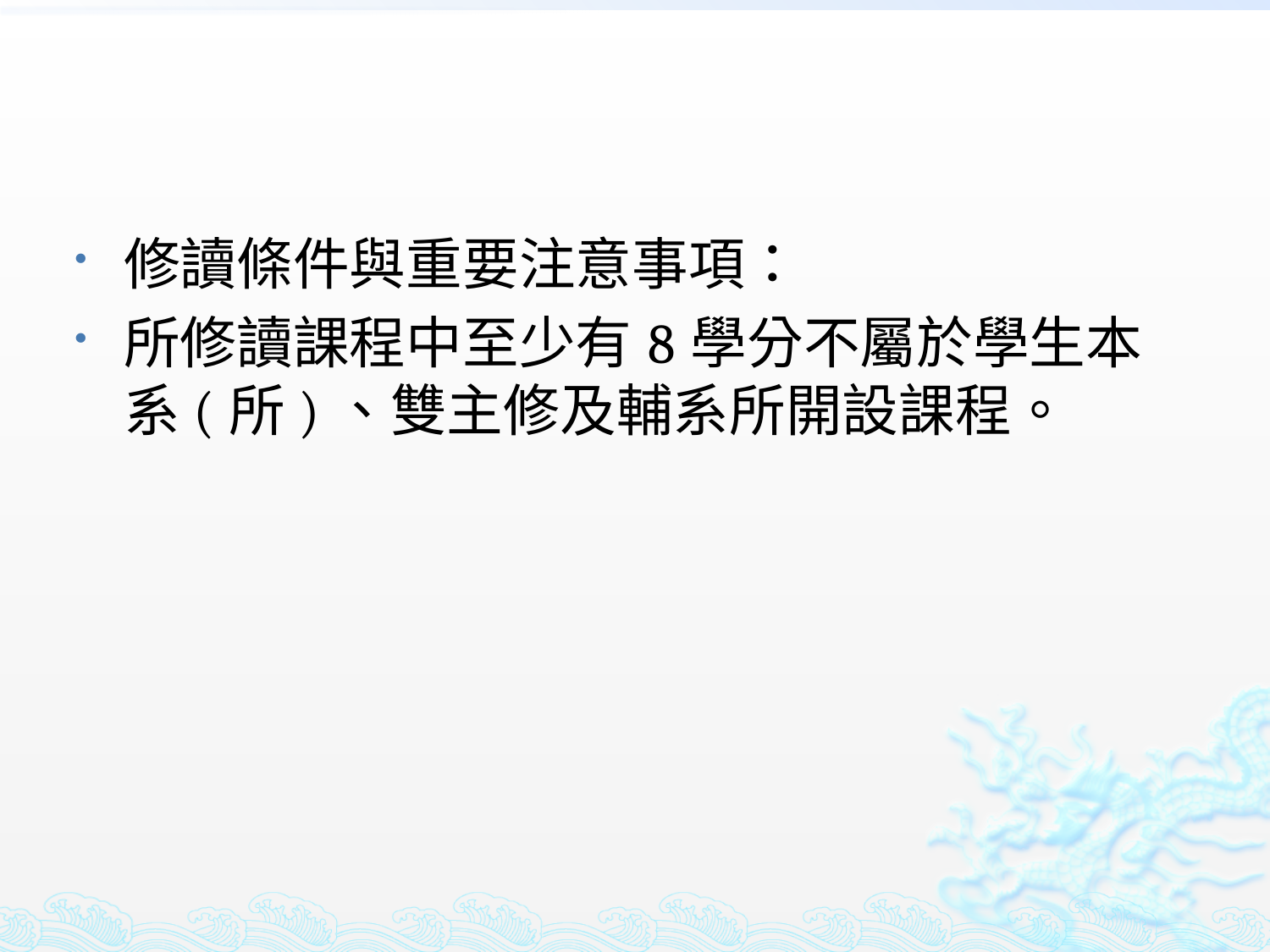

#
修讀條件與重要注意事項：
所修讀課程中至少有8學分不屬於學生本系(所)、雙主修及輔系所開設課程。